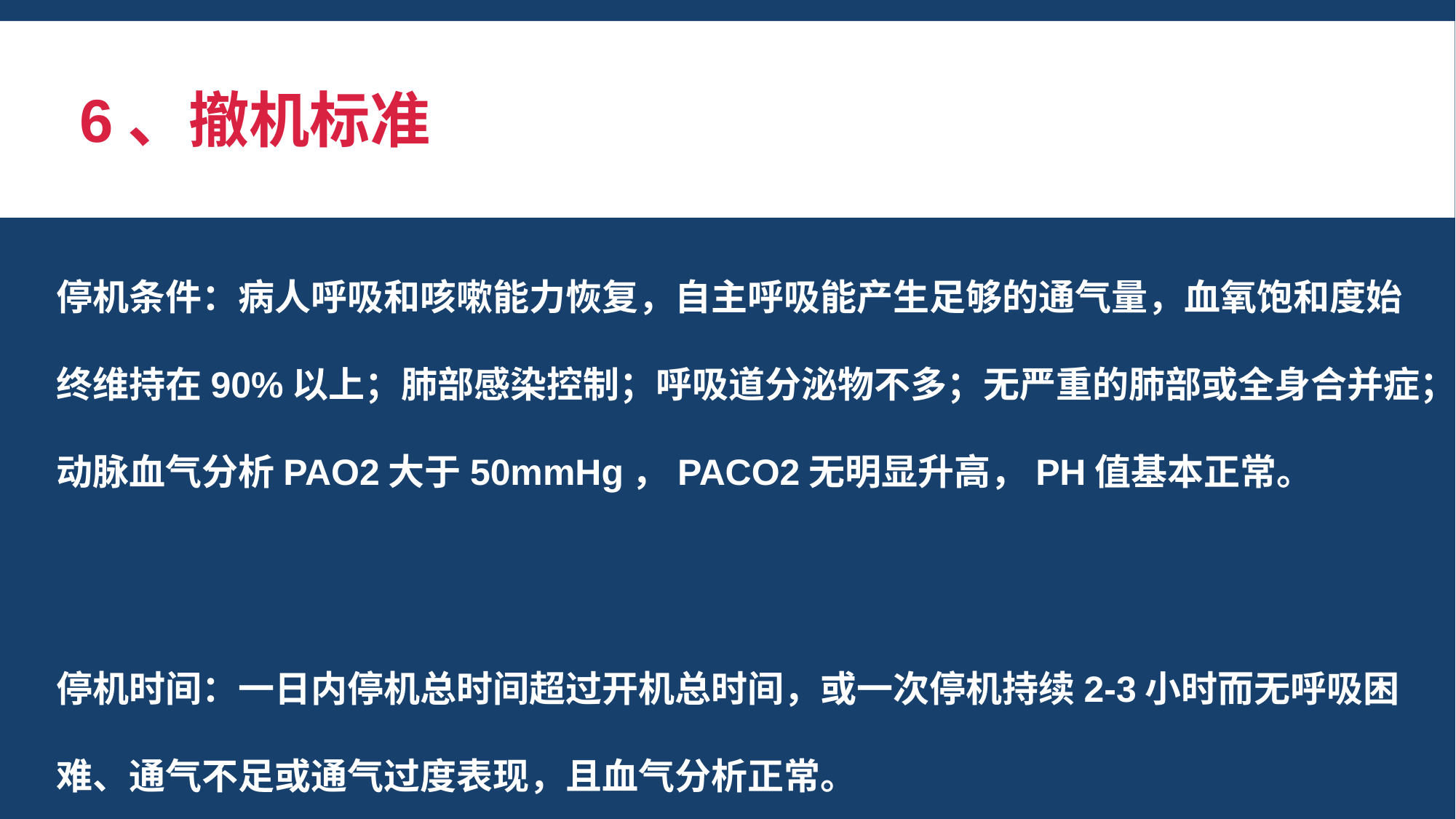

# 6、撤机标准
停机条件：病人呼吸和咳嗽能力恢复，自主呼吸能产生足够的通气量，血氧饱和度始终维持在90%以上；肺部感染控制；呼吸道分泌物不多；无严重的肺部或全身合并症；动脉血气分析PAO2大于50mmHg，PACO2无明显升高，PH值基本正常。

停机时间：一日内停机总时间超过开机总时间，或一次停机持续2-3小时而无呼吸困难、通气不足或通气过度表现，且血气分析正常。